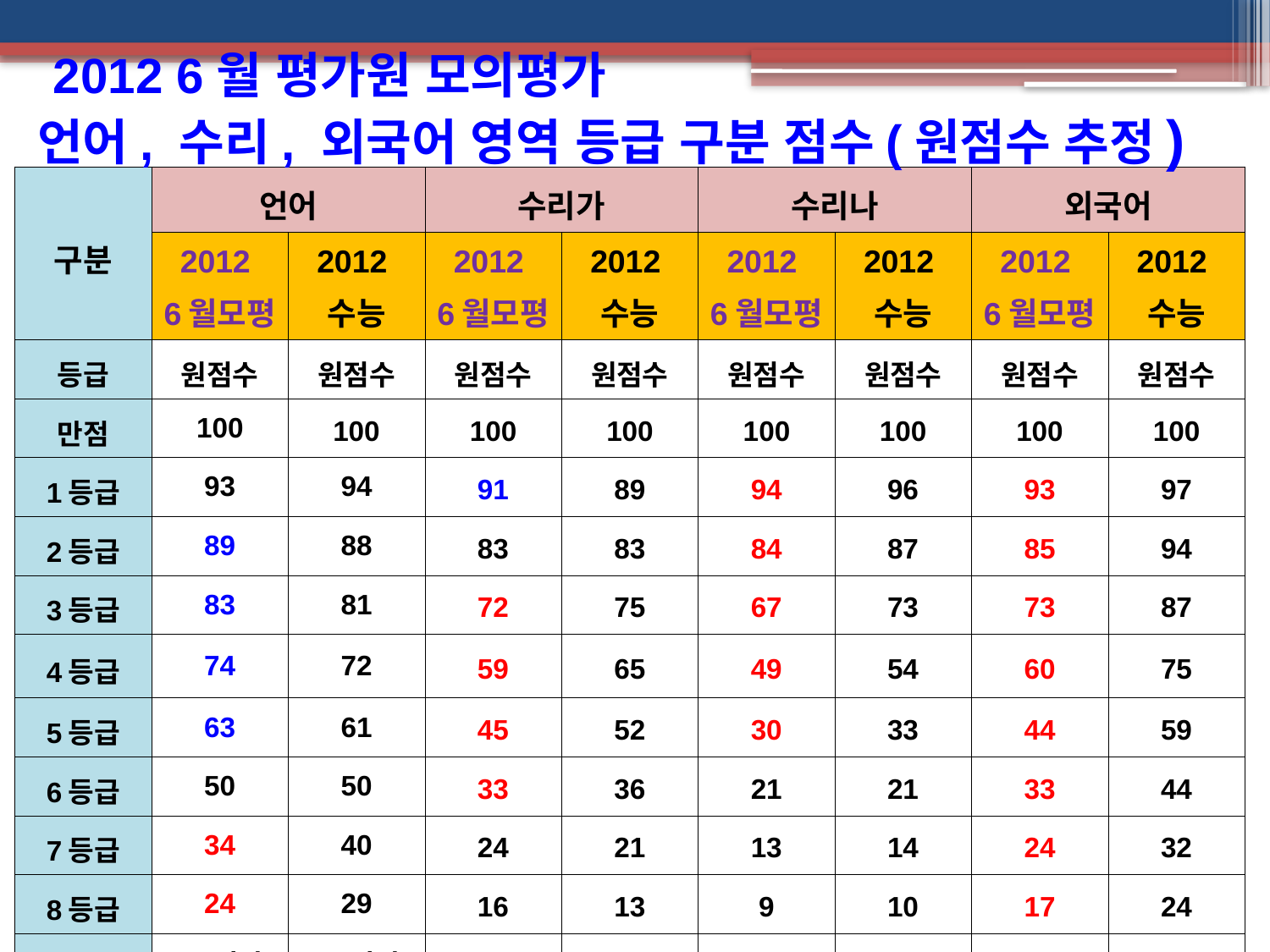

2012 6월 평가원 모의평가
언어, 수리, 외국어 영역 등급 구분 점수(원점수 추정)
| 구분 | 언어 |  | 수리가 |  | 수리나 |  | 외국어 |  |
| --- | --- | --- | --- | --- | --- | --- | --- | --- |
|  | 2012 6월모평 | 2012 수능 | 2012 6월모평 | 2012 수능 | 2012 6월모평 | 2012 수능 | 2012 6월모평 | 2012 수능 |
| 등급 | 원점수 | 원점수 | 원점수 | 원점수 | 원점수 | 원점수 | 원점수 | 원점수 |
| 만점 | 100 | 100 | 100 | 100 | 100 | 100 | 100 | 100 |
| 1등급 | 93 | 94 | 91 | 89 | 94 | 96 | 93 | 97 |
| 2등급 | 89 | 88 | 83 | 83 | 84 | 87 | 85 | 94 |
| 3등급 | 83 | 81 | 72 | 75 | 67 | 73 | 73 | 87 |
| 4등급 | 74 | 72 | 59 | 65 | 49 | 54 | 60 | 75 |
| 5등급 | 63 | 61 | 45 | 52 | 30 | 33 | 44 | 59 |
| 6등급 | 50 | 50 | 33 | 36 | 21 | 21 | 33 | 44 |
| 7등급 | 34 | 40 | 24 | 21 | 13 | 14 | 24 | 32 |
| 8등급 | 24 | 29 | 16 | 13 | 9 | 10 | 17 | 24 |
| 9등급 | 24미만 | 29미만 | 16미만 | 13미만 | 9미만 | 10미만 | 17미만 | 24미만 |